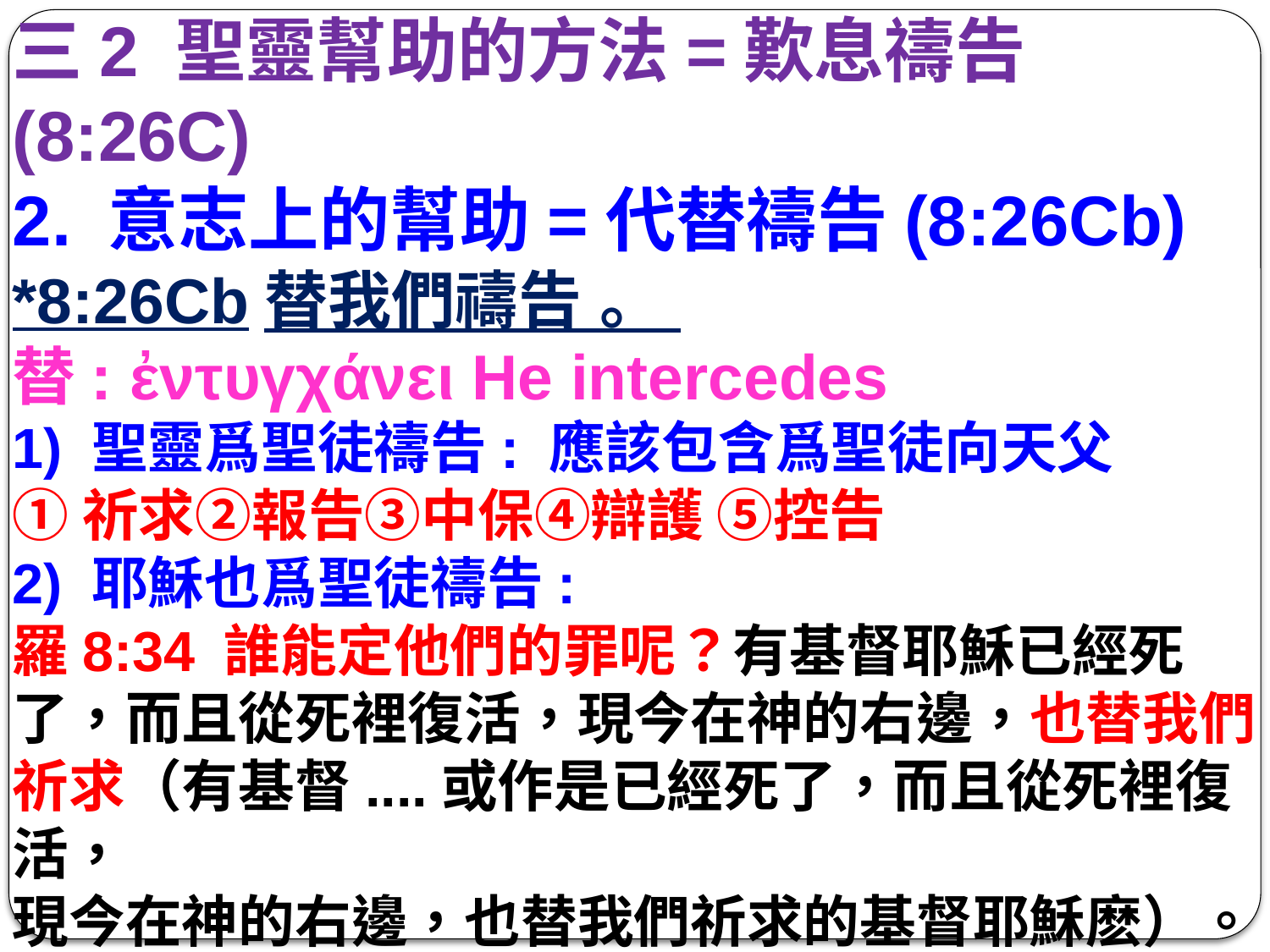

三2 聖靈幫助的方法=歎息禱告(8:26C)
2. 意志上的幫助=代替禱告(8:26Cb)
*8:26Cb替我們禱告 。
替: ἐντυγχάνει He intercedes
1) 聖靈爲聖徒禱告: 應該包含爲聖徒向天父
①祈求②報告③中保④辯護 ⑤控告
2) 耶穌也爲聖徒禱告:
羅8:34 誰能定他們的罪呢？有基督耶穌已經死了，而且從死裡復活，現今在神的右邊，也替我們祈求（有基督....或作是已經死了，而且從死裡復活，
現今在神的右邊，也替我們祈求的基督耶穌麽）。

聖餐--讚67古舊十架(聖經版).ppt